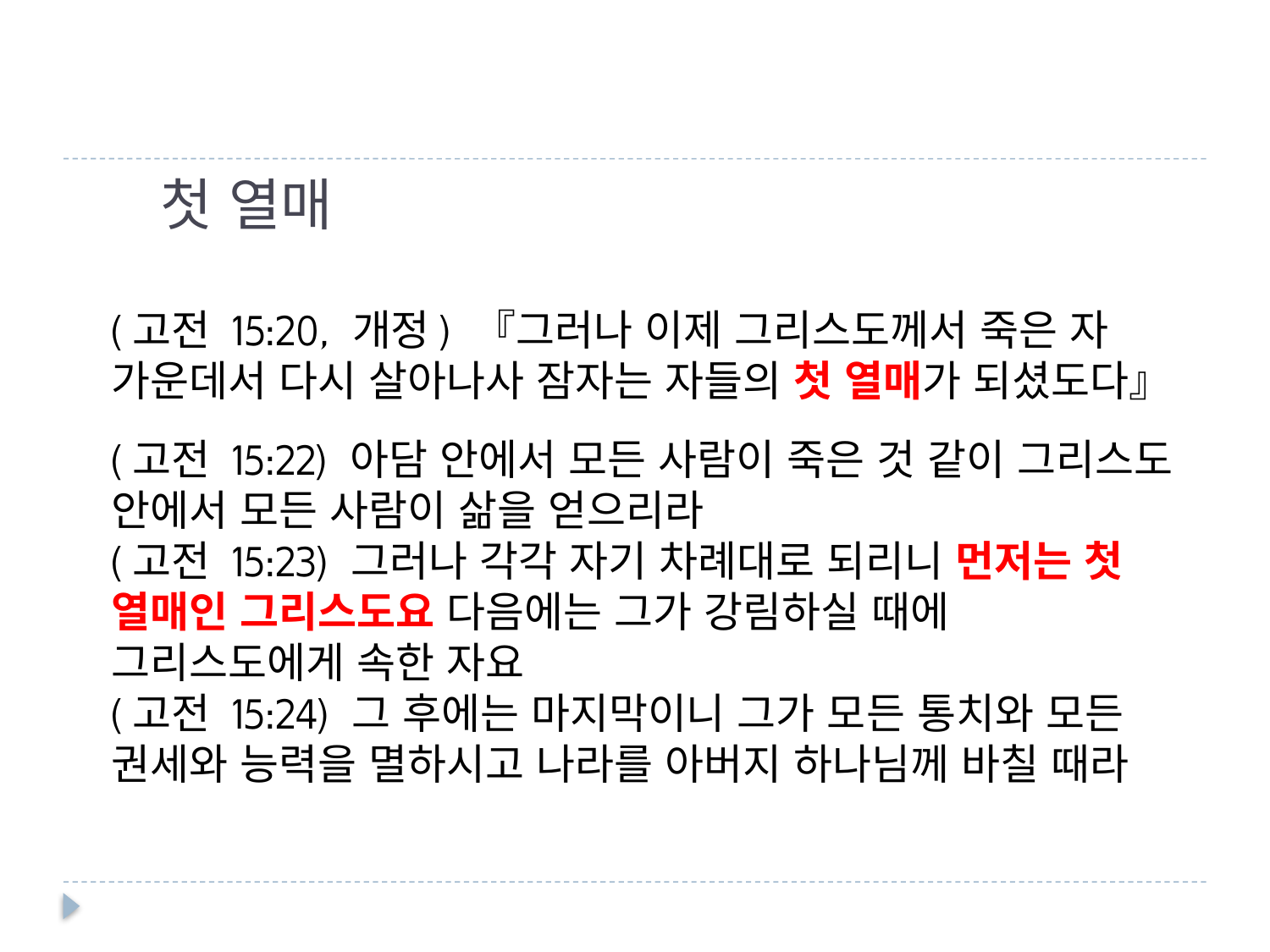

# 첫 열매
(고전 15:20, 개정) 『그러나 이제 그리스도께서 죽은 자 가운데서 다시 살아나사 잠자는 자들의 첫 열매가 되셨도다』
(고전 15:22) 아담 안에서 모든 사람이 죽은 것 같이 그리스도 안에서 모든 사람이 삶을 얻으리라
(고전 15:23) 그러나 각각 자기 차례대로 되리니 먼저는 첫 열매인 그리스도요 다음에는 그가 강림하실 때에 그리스도에게 속한 자요
(고전 15:24) 그 후에는 마지막이니 그가 모든 통치와 모든 권세와 능력을 멸하시고 나라를 아버지 하나님께 바칠 때라